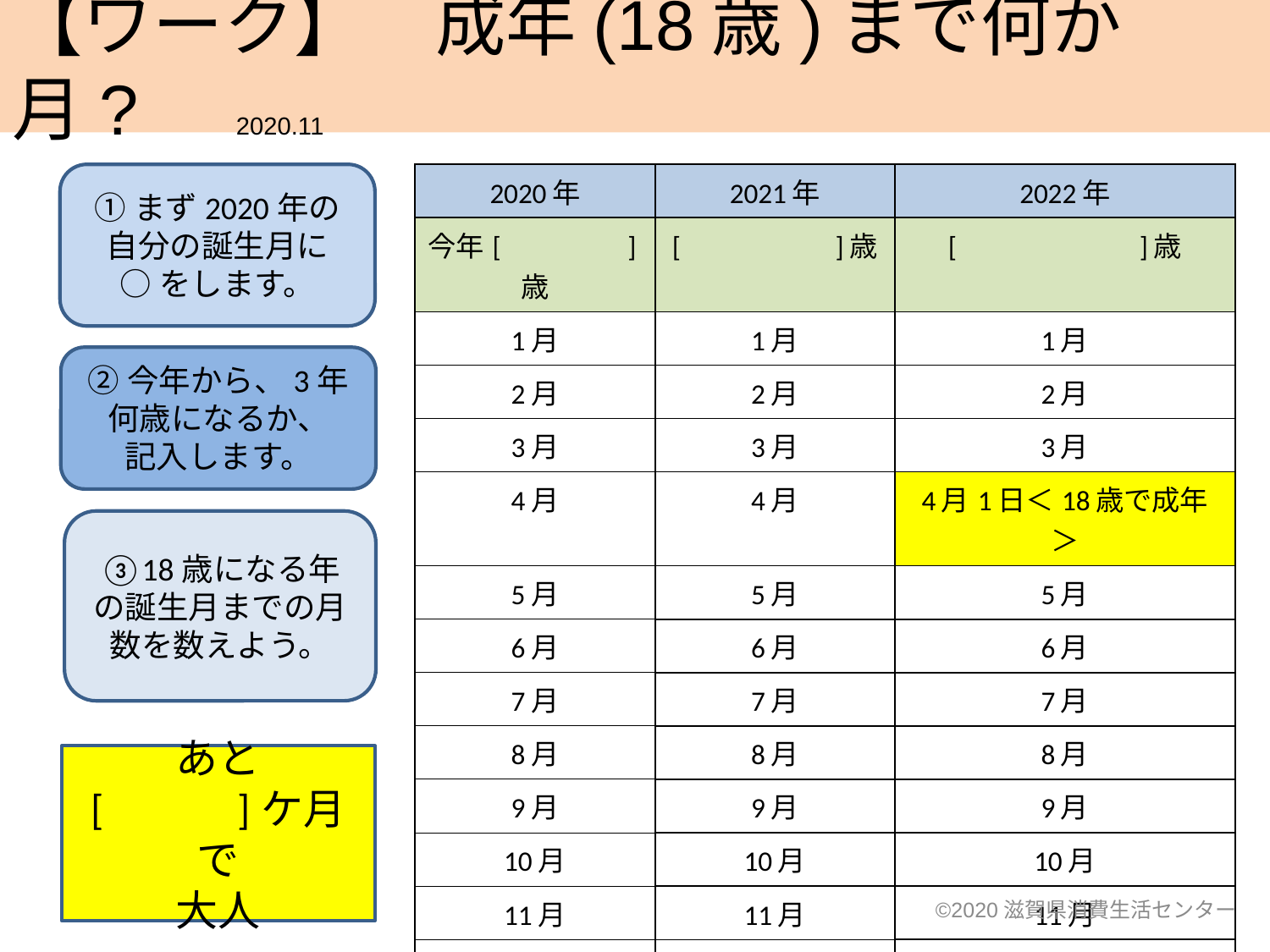

【ワーク】　成年(18歳)まで何か月?　　　2020.11

①まず2020年の
自分の誕生月に
○をします。
| 2020年 | 2021年 | 2022年 |
| --- | --- | --- |
| 今年[　　　　]歳 | [　　　　　]歳 | [　　　　　　]歳 |
| 1月 | 1月 | 1月 |
| 2月 | 2月 | 2月 |
| 3月 | 3月 | 3月 |
| 4月 | 4月 | 4月1日＜18歳で成年＞ |
| 5月 | 5月 | 5月 |
| 6月 | 6月 | 6月 |
| 7月 | 7月 | 7月 |
| 8月 | 8月 | 8月 |
| 9月 | 9月 | 9月 |
| 10月 | 10月 | 10月 |
| 11月 | 11月 | 11月 |
| 12月 | 12月 | 12月 |
|  |  |  |
②今年から、3年
何歳になるか、
記入します。
③18歳になる年の誕生月までの月数を数えよう。
あと
[  　　 ]ケ月で
大人
©2020滋賀県消費生活センター